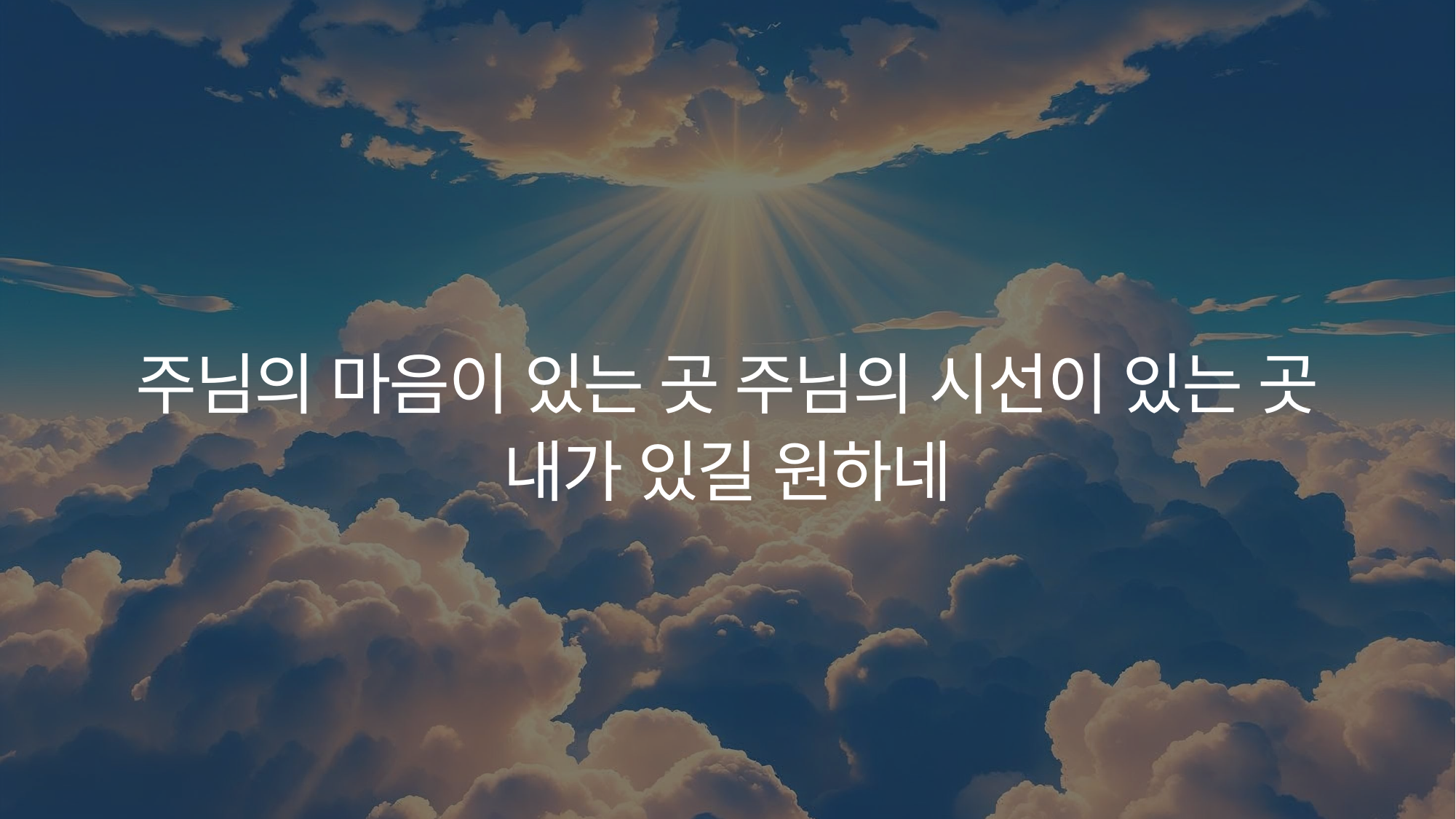

주님의 마음이 있는 곳 주님의 시선이 있는 곳
내가 있길 원하네